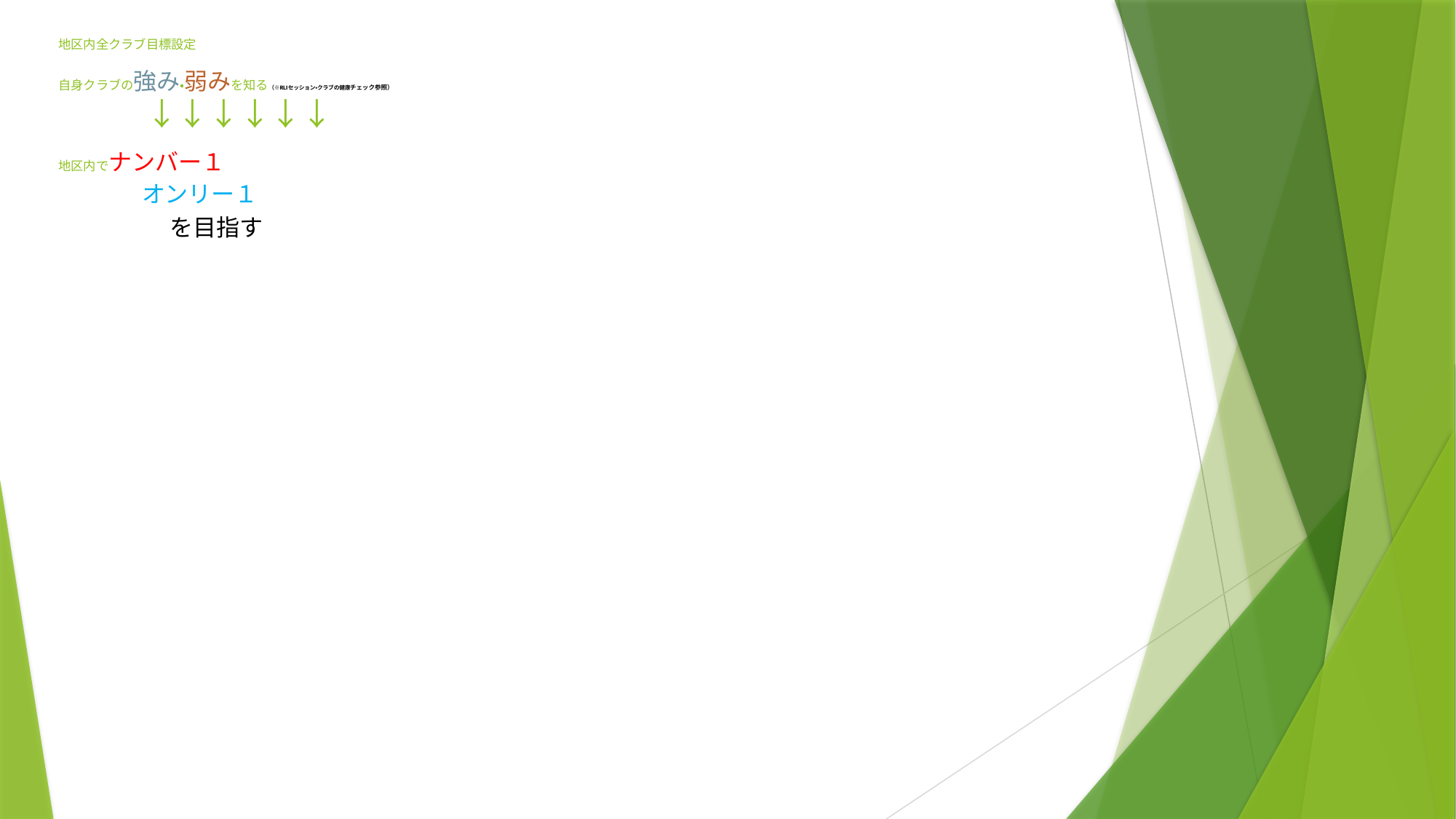

# 地区内全クラブ目標設定 自身クラブの強み・弱みを知る（※RLIセッション・クラブの健康チェック参照） 　　　　　　　↓↓↓↓↓↓ 地区内でナンバー１ 　　　オンリー１ 　　　　を目指す